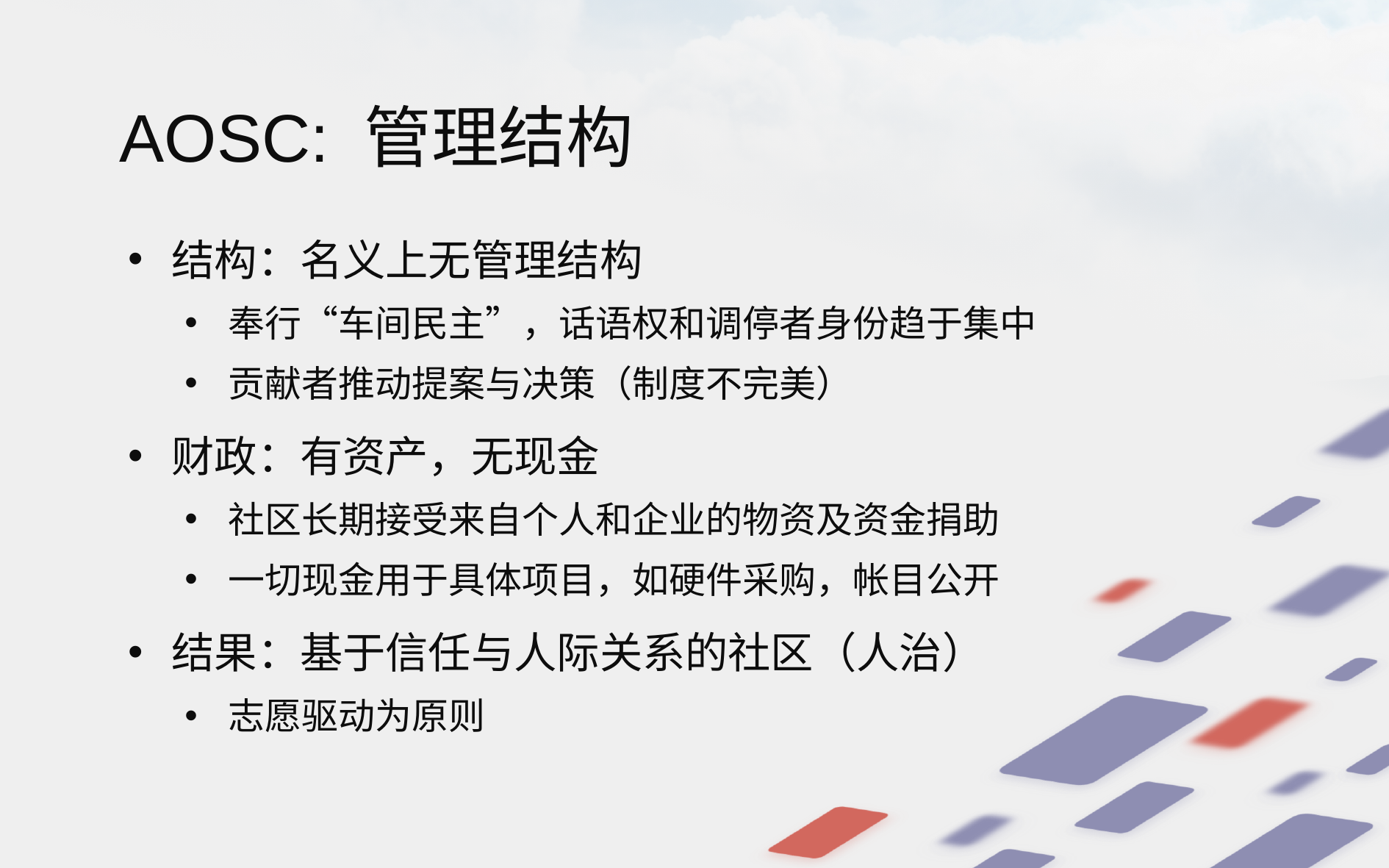

# AOSC: 管理结构
结构：名义上无管理结构
奉行“车间民主”，话语权和调停者身份趋于集中
贡献者推动提案与决策（制度不完美）
财政：有资产，无现金
社区长期接受来自个人和企业的物资及资金捐助
一切现金用于具体项目，如硬件采购，帐目公开
结果：基于信任与人际关系的社区（人治）
志愿驱动为原则